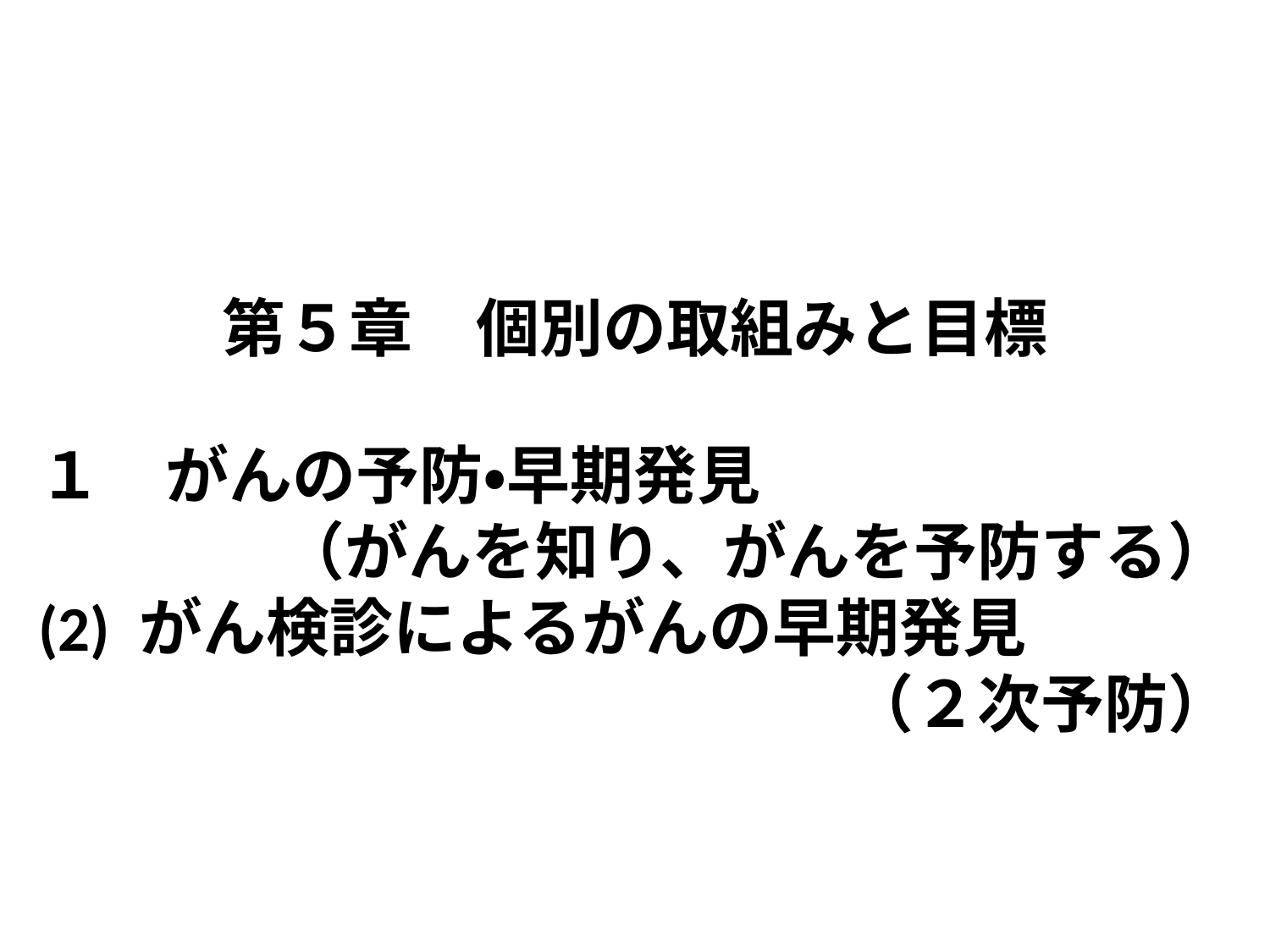

第５章　個別の取組みと目標
１　がんの予防・早期発見
（がんを知り、がんを予防する）
(2) がん検診によるがんの早期発見
（２次予防）